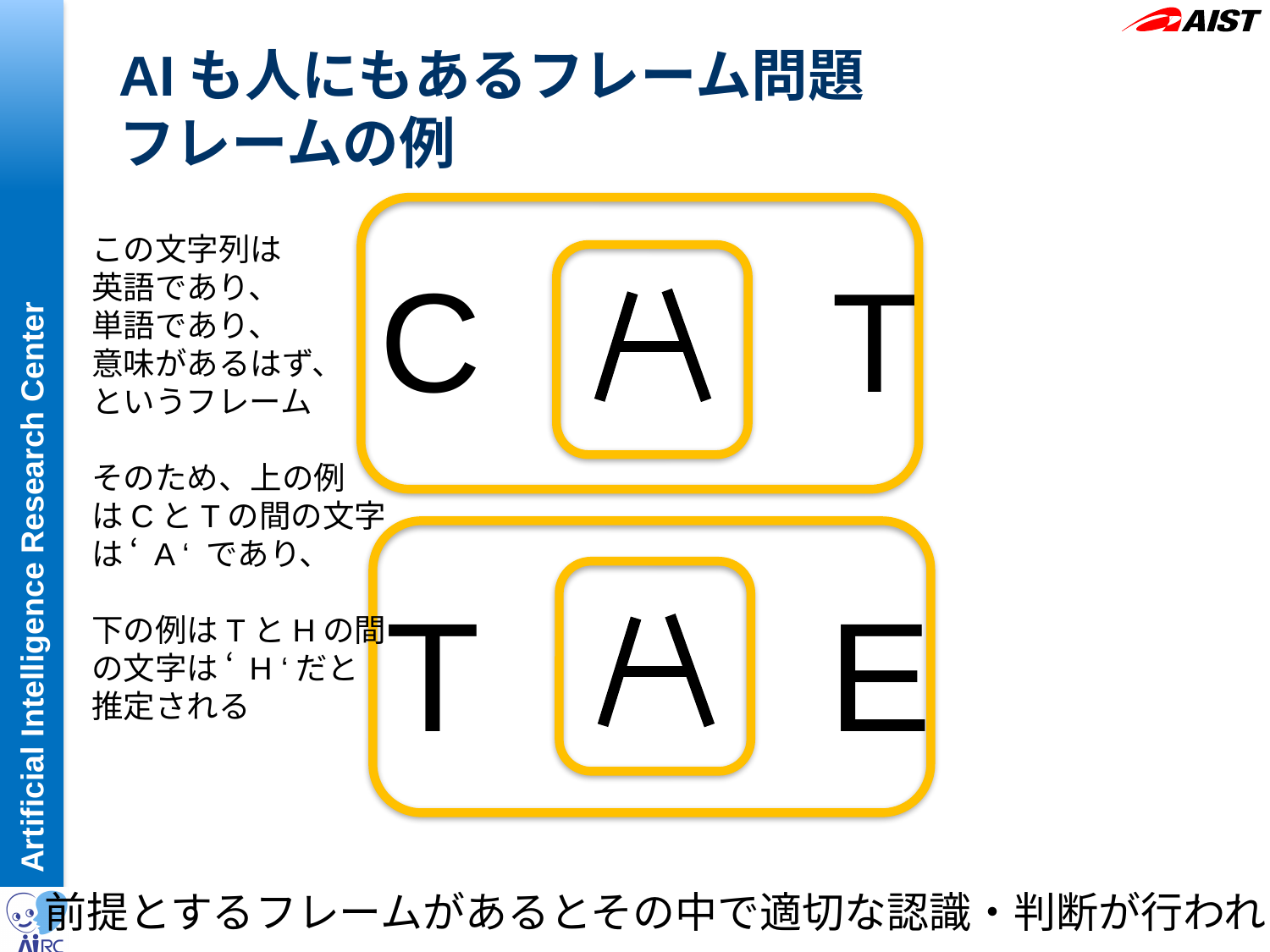

# AIも人にもあるフレーム問題 フレームの例

この文字列は
英語であり、
単語であり、
意味があるはず、
というフレーム

そのため、上の例
はCとTの間の文字
は ‘ A ‘ であり、

下の例はTとHの間
の文字は ‘ H ‘だと
推定される

C  　  T

T  　 E
前提とするフレームがあるとその中で適切な認識・判断が行われる